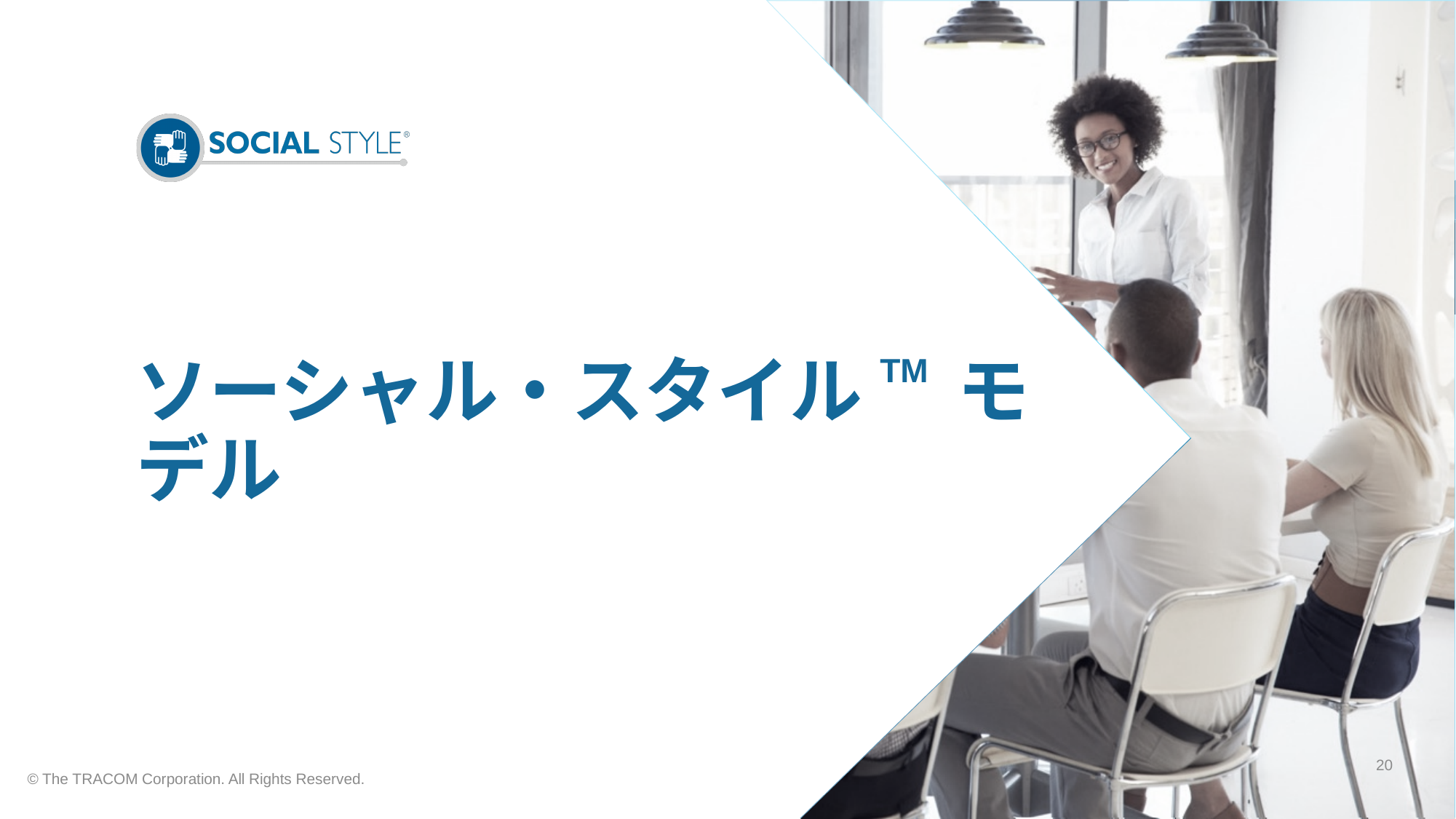

# ソーシャル・スタイルTM モデル
20
© The TRACOM Corporation. All Rights Reserved.